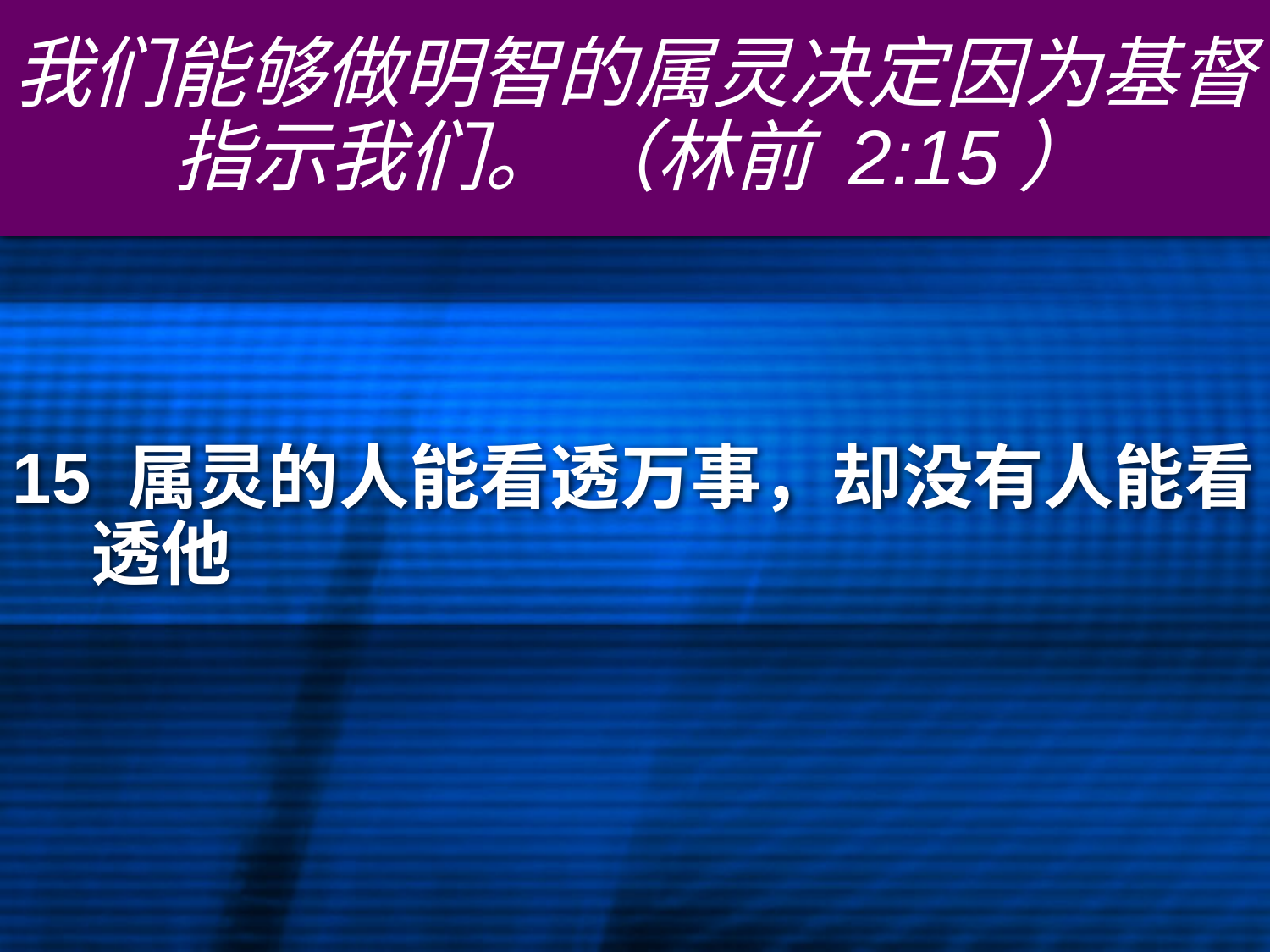

# 我们能够做明智的属灵决定因为基督指示我们。 （林前 2:15）
15 属灵的人能看透万事，却没有人能看透他